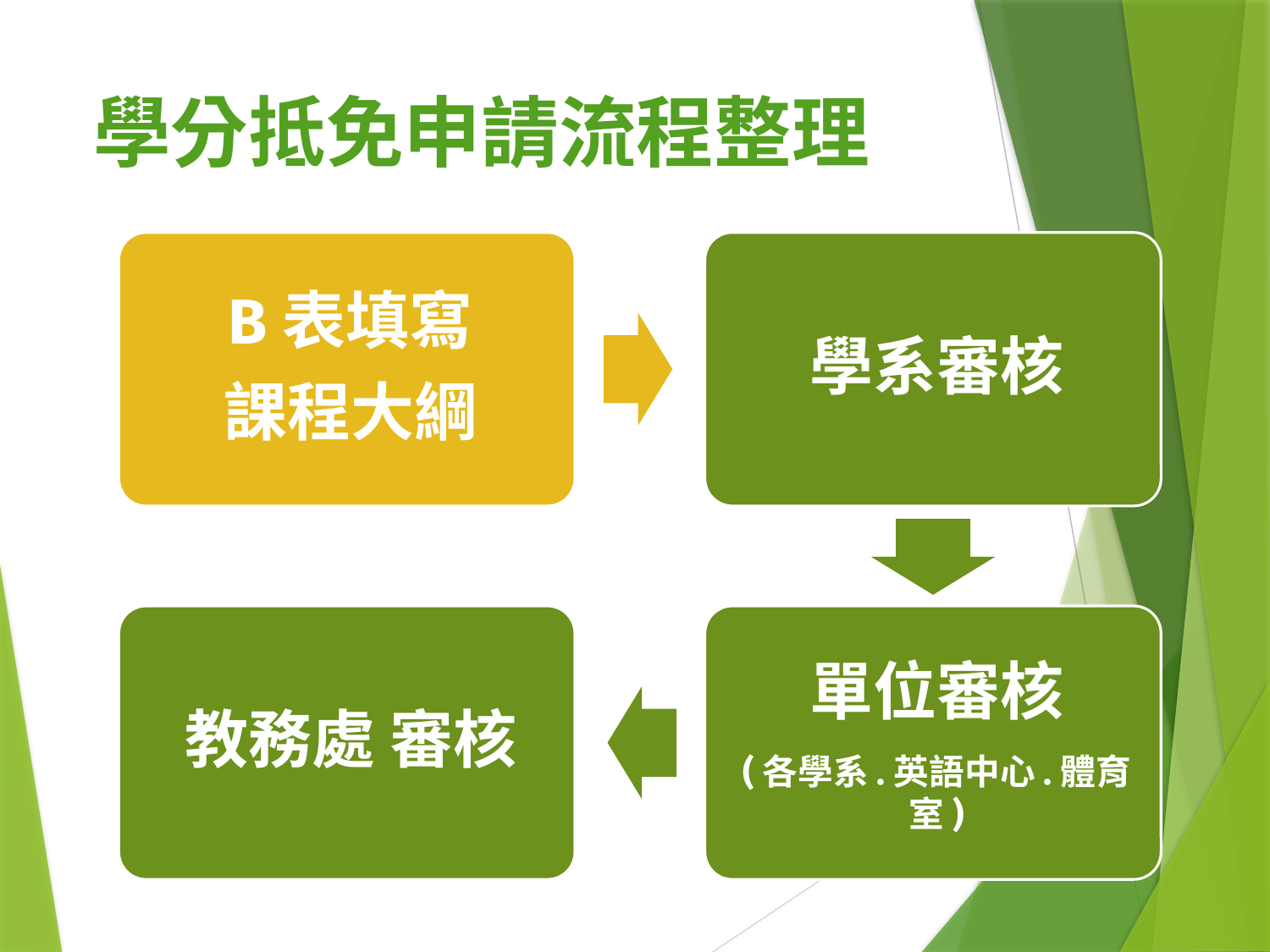

# 學分抵免申請流程整理
B表填寫
課程大綱

學系審核

單位審核
(各學系.英語中心.體育室)

教務處 審核